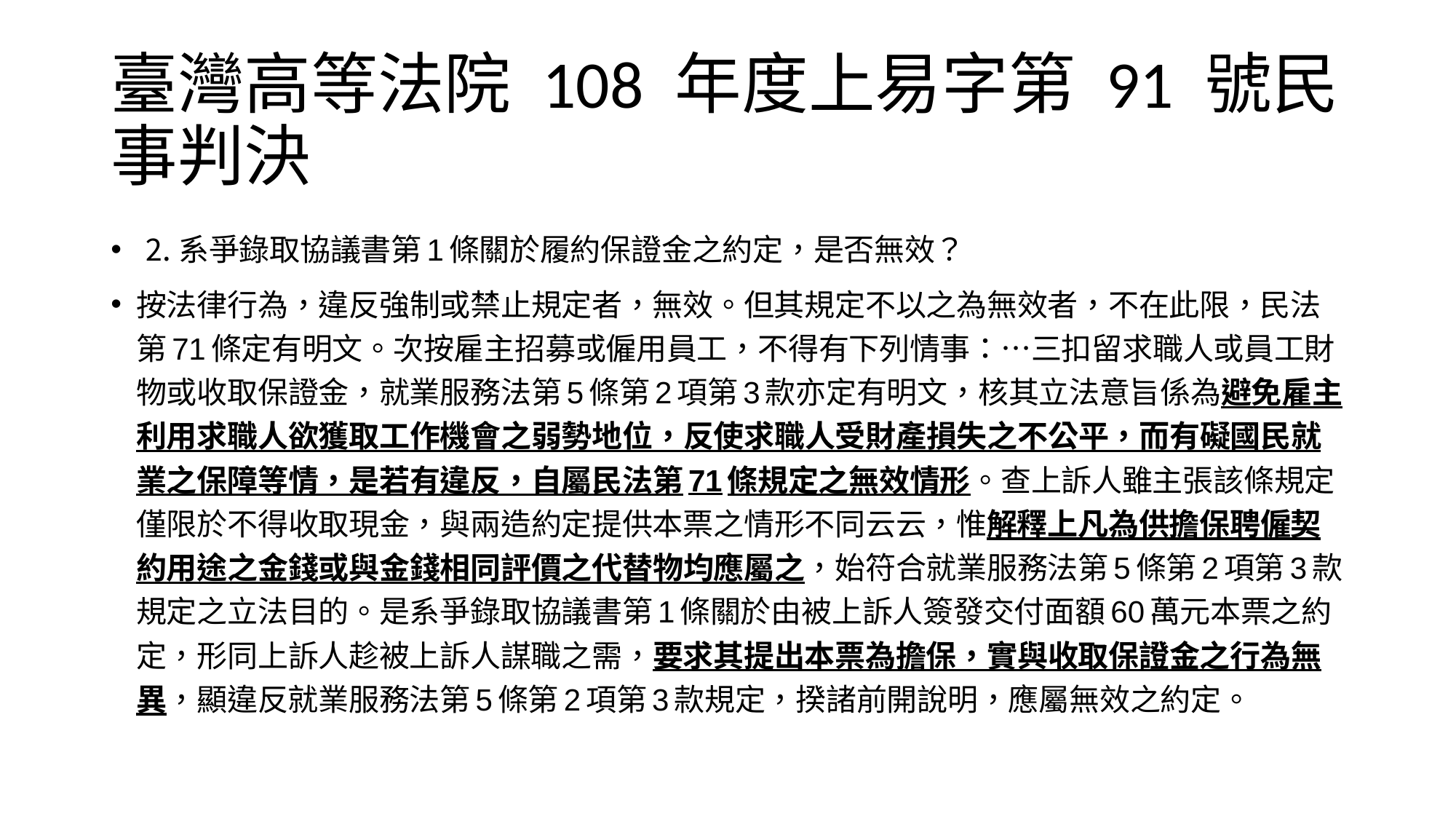

# 臺灣高等法院 108 年度上易字第 91 號民事判決
 ⒉系爭錄取協議書第1條關於履約保證金之約定，是否無效？
按法律行為，違反強制或禁止規定者，無效。但其規定不以之為無效者，不在此限，民法第71條定有明文。次按雇主招募或僱用員工，不得有下列情事：…三扣留求職人或員工財物或收取保證金，就業服務法第5條第2項第3款亦定有明文，核其立法意旨係為避免雇主利用求職人欲獲取工作機會之弱勢地位，反使求職人受財產損失之不公平，而有礙國民就業之保障等情，是若有違反，自屬民法第71條規定之無效情形。查上訴人雖主張該條規定僅限於不得收取現金，與兩造約定提供本票之情形不同云云，惟解釋上凡為供擔保聘僱契約用途之金錢或與金錢相同評價之代替物均應屬之，始符合就業服務法第5條第2項第3款規定之立法目的。是系爭錄取協議書第1條關於由被上訴人簽發交付面額60萬元本票之約定，形同上訴人趁被上訴人謀職之需，要求其提出本票為擔保，實與收取保證金之行為無異，顯違反就業服務法第5條第2項第3款規定，揆諸前開說明，應屬無效之約定。